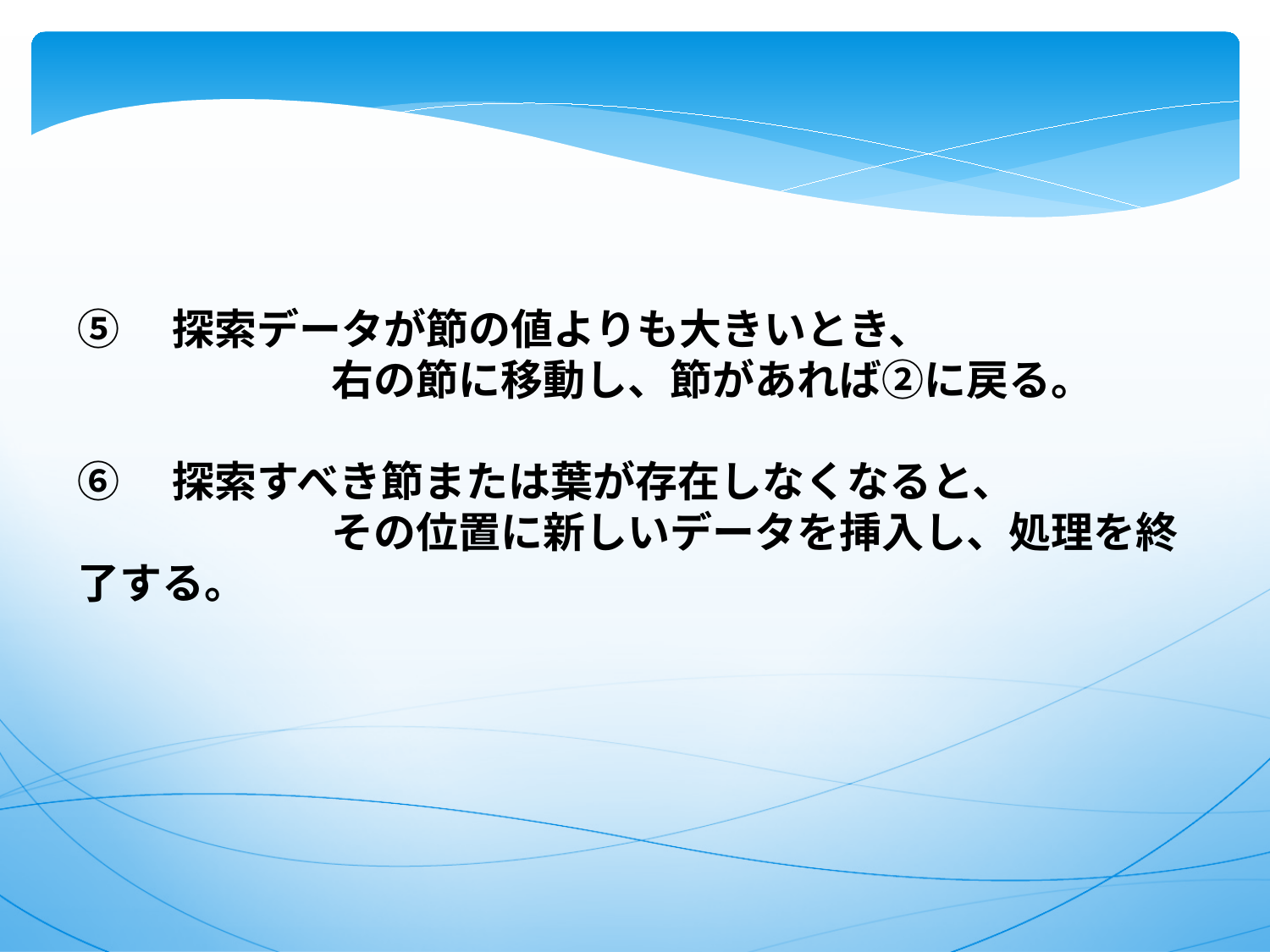

⑤　探索データが節の値よりも大きいとき、
　　　　　　右の節に移動し、節があれば②に戻る。

⑥　探索すべき節または葉が存在しなくなると、
　　　　　　その位置に新しいデータを挿入し、処理を終了する。